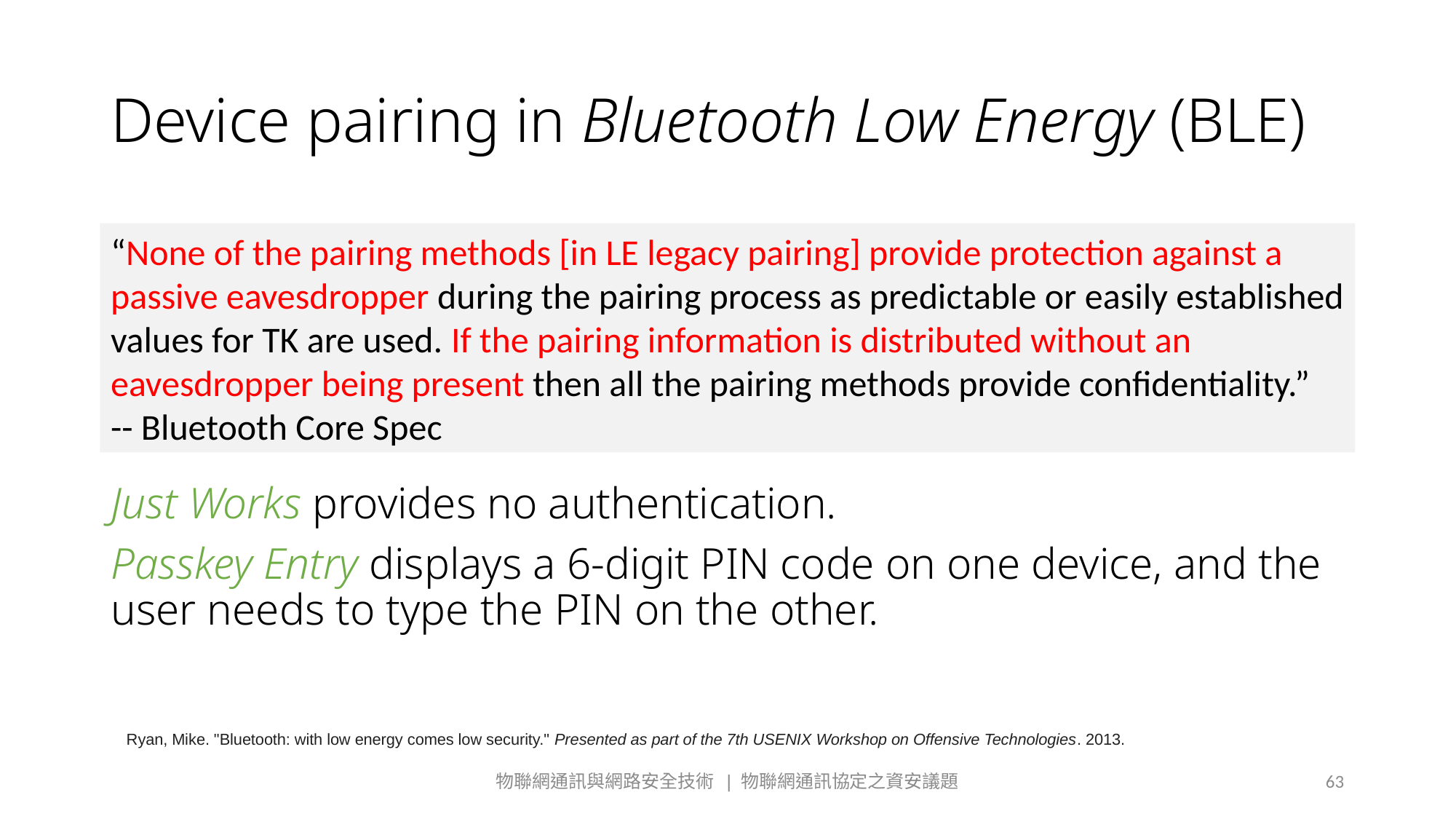

# Device pairing in Bluetooth Low Energy (BLE)
“None of the pairing methods [in LE legacy pairing] provide protection against a passive eavesdropper during the pairing process as predictable or easily established values for TK are used. If the pairing information is distributed without an eavesdropper being present then all the pairing methods provide confidentiality.”
-- Bluetooth Core Spec
Just Works provides no authentication.
Passkey Entry displays a 6-digit PIN code on one device, and the user needs to type the PIN on the other.
Ryan, Mike. "Bluetooth: with low energy comes low security." Presented as part of the 7th USENIX Workshop on Offensive Technologies. 2013.
物聯網通訊與網路安全技術  | 物聯網通訊協定之資安議題
63